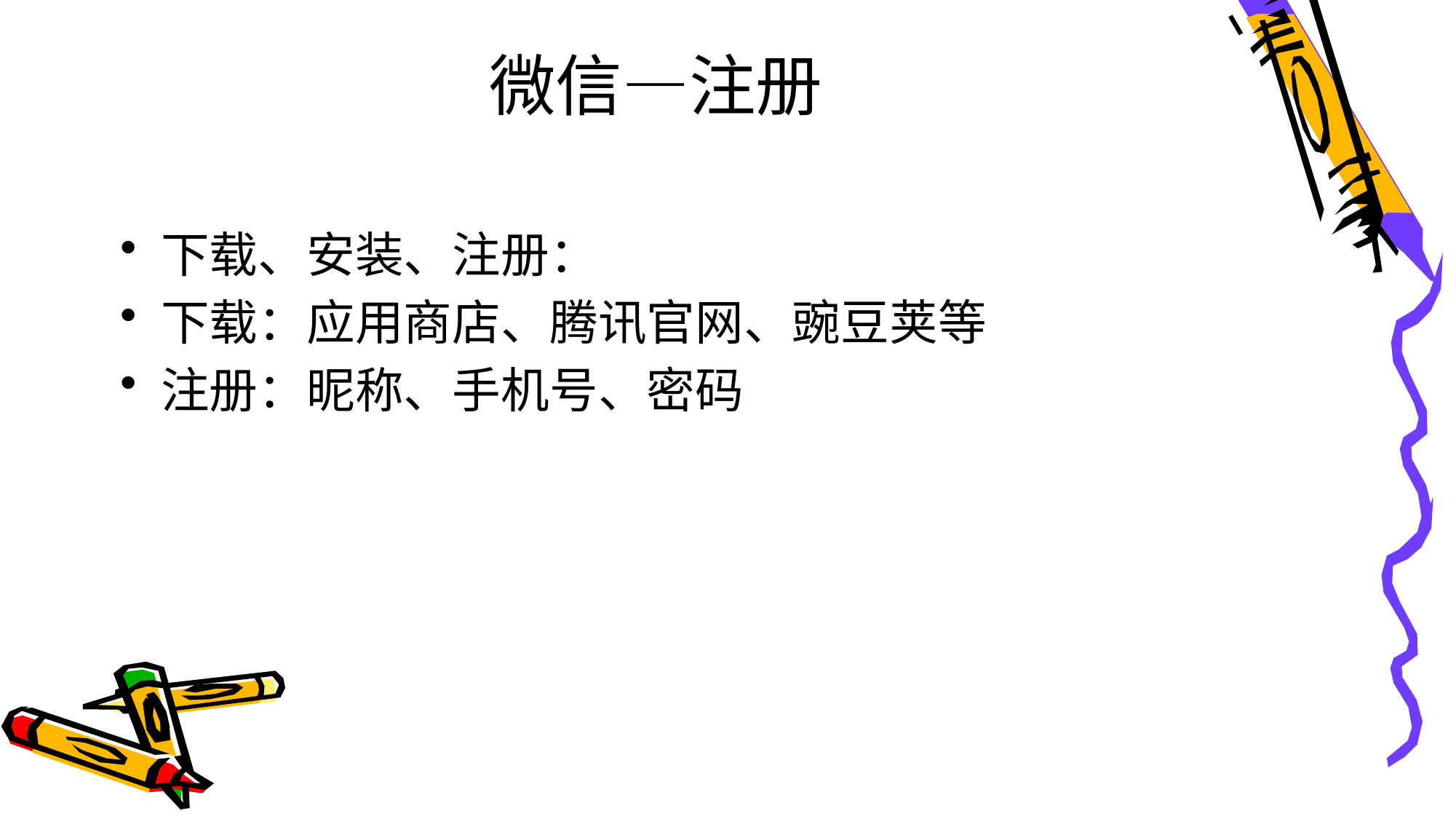

# 微信—注册
下载、安装、注册：
下载：应用商店、腾讯官网、豌豆荚等
注册：昵称、手机号、密码